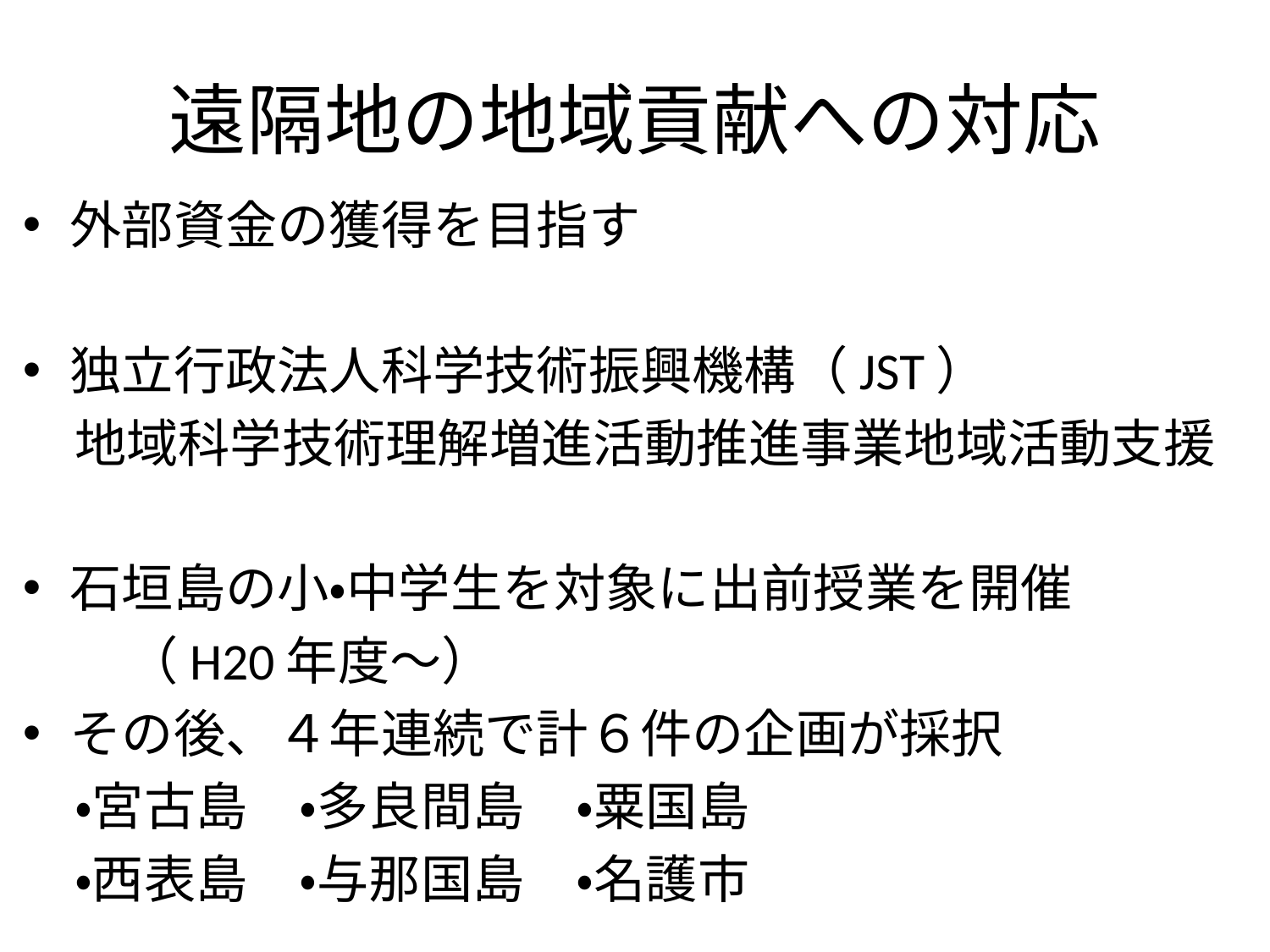

# 遠隔地の地域貢献への対応
外部資金の獲得を目指す

独立行政法人科学技術振興機構（JST）
　地域科学技術理解増進活動推進事業地域活動支援

石垣島の小・中学生を対象に出前授業を開催
　　（H20年度～）
その後、４年連続で計６件の企画が採択
　・宮古島　・多良間島　・粟国島
　・西表島　・与那国島　・名護市